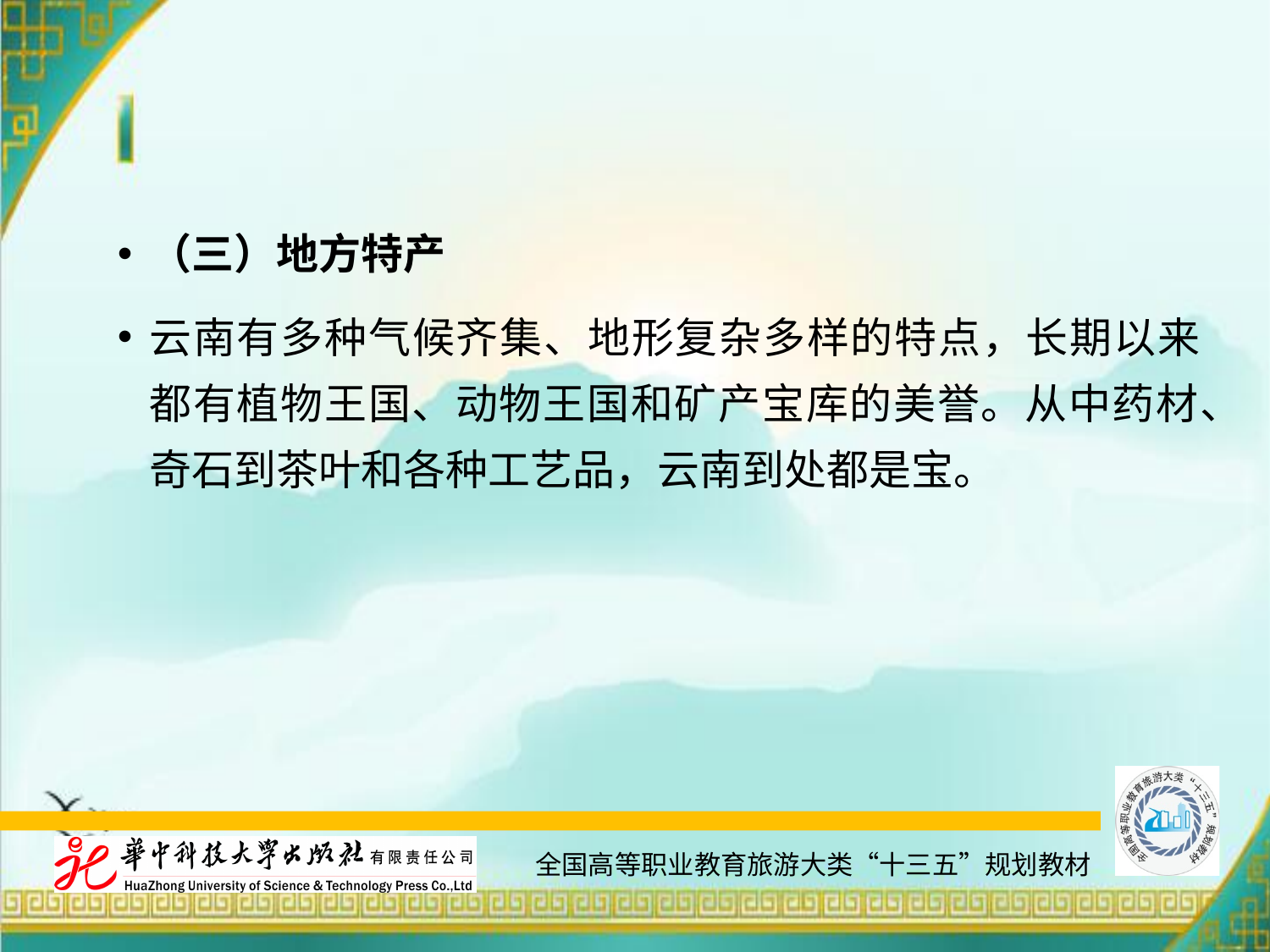

#
（三）地方特产
云南有多种气候齐集、地形复杂多样的特点，长期以来都有植物王国、动物王国和矿产宝库的美誉。从中药材、奇石到茶叶和各种工艺品，云南到处都是宝。